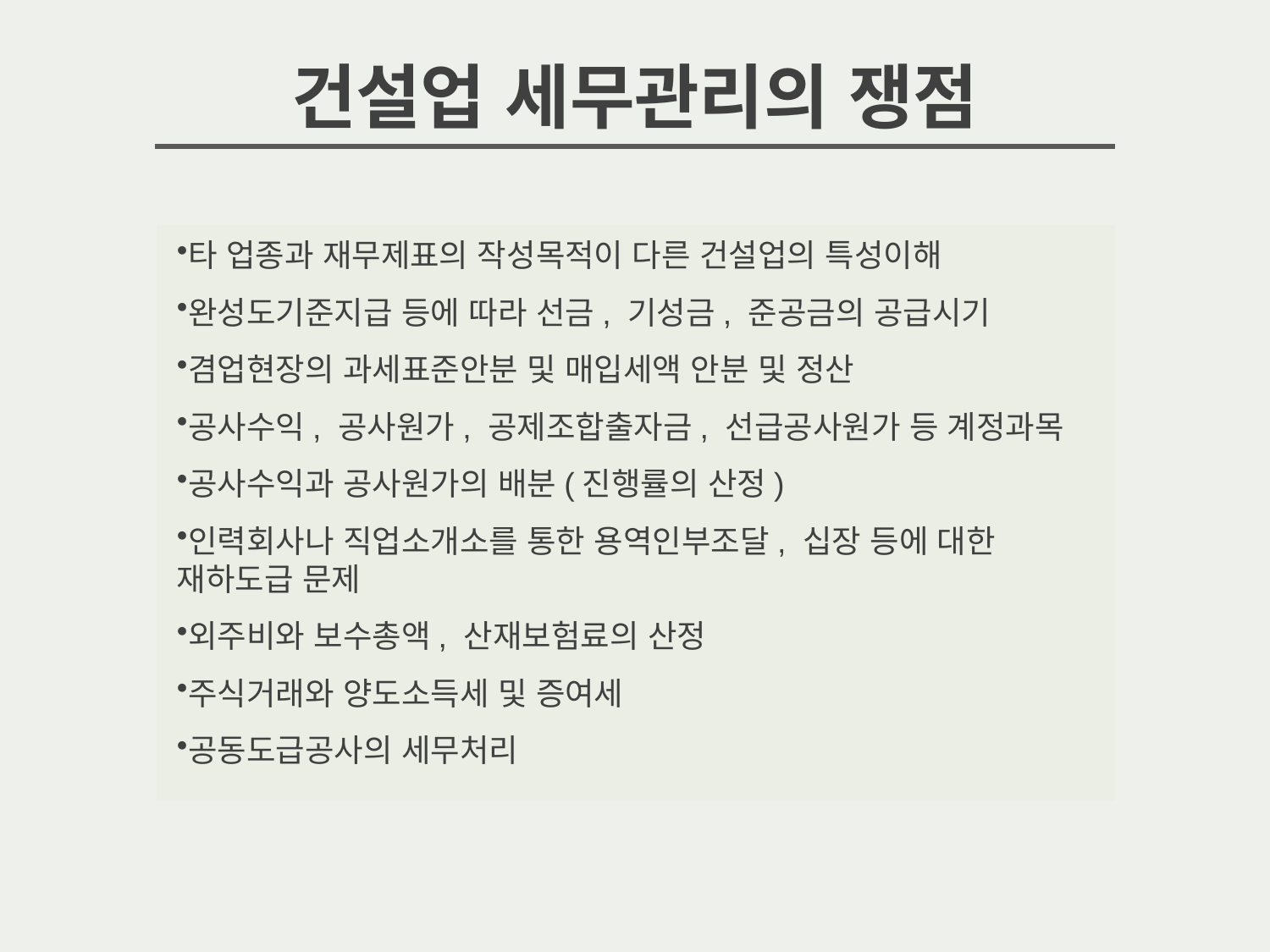

건설업 세무관리의 쟁점

타 업종과 재무제표의 작성목적이 다른 건설업의 특성이해

완성도기준지급 등에 따라 선금, 기성금, 준공금의 공급시기

겸업현장의 과세표준안분 및 매입세액 안분 및 정산

공사수익, 공사원가, 공제조합출자금, 선급공사원가 등 계정과목

공사수익과 공사원가의 배분(진행률의 산정)

인력회사나 직업소개소를 통한 용역인부조달, 십장 등에 대한           재하도급 문제

외주비와 보수총액, 산재보험료의 산정

주식거래와 양도소득세 및 증여세

공동도급공사의 세무처리